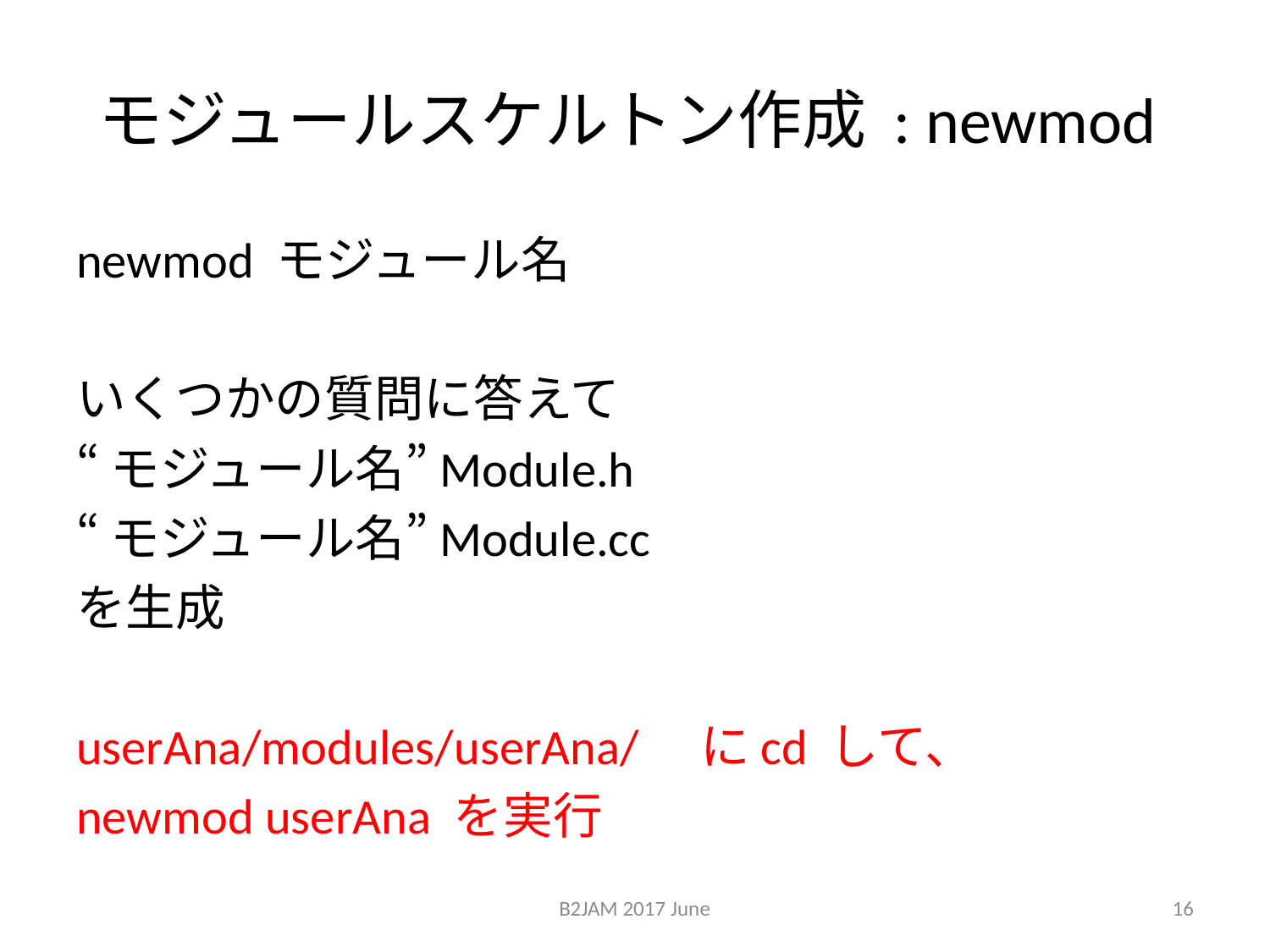

# モジュールスケルトン作成 : newmod
newmod モジュール名

いくつかの質問に答えて
“モジュール名”Module.h
“モジュール名”Module.cc
を生成

userAna/modules/userAna/　にcd して、
newmod userAna を実行
B2JAM 2017 June
16